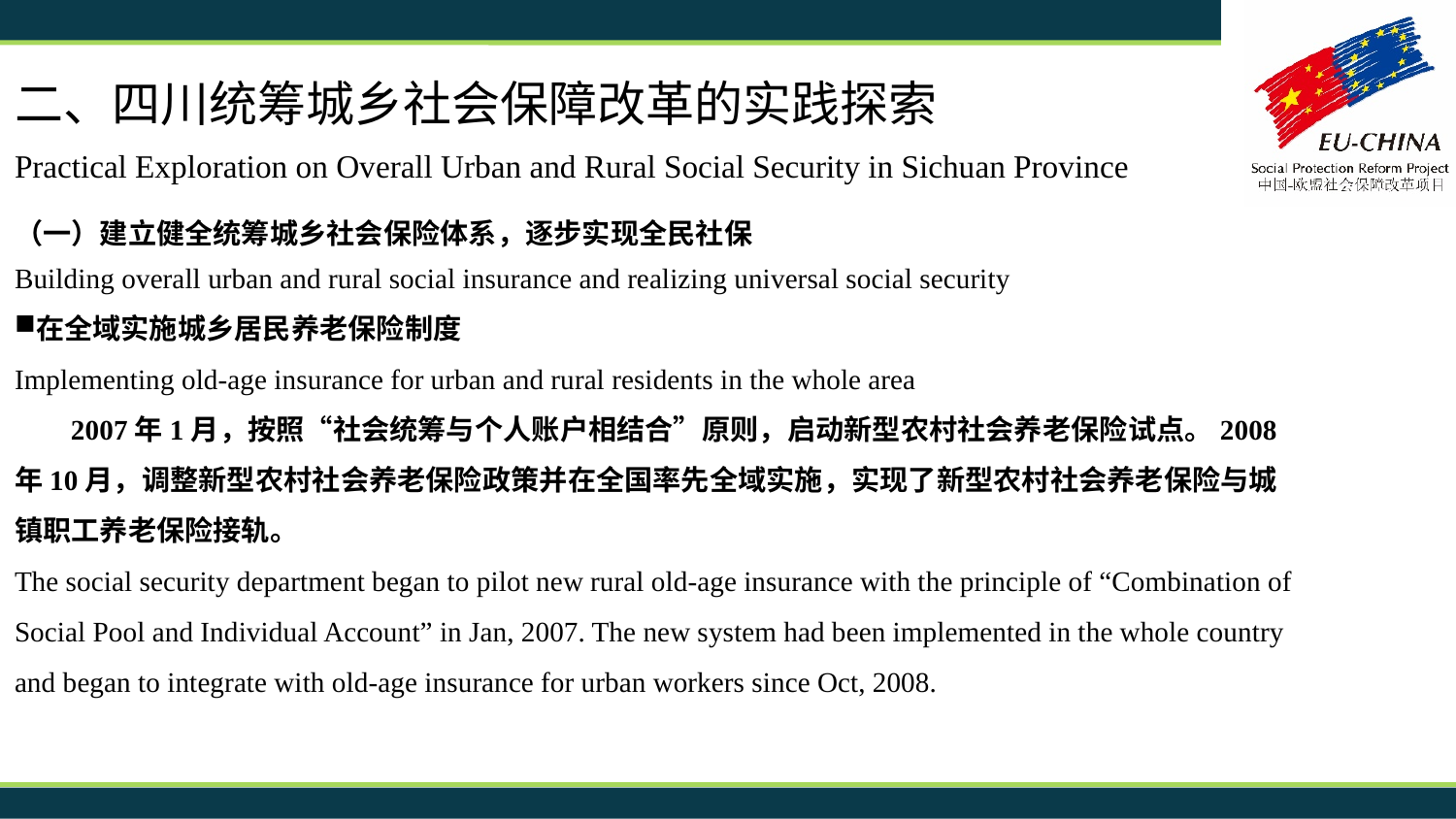

二、四川统筹城乡社会保障改革的实践探索
Practical Exploration on Overall Urban and Rural Social Security in Sichuan Province
（一）建立健全统筹城乡社会保险体系，逐步实现全民社保
Building overall urban and rural social insurance and realizing universal social security
在全域实施城乡居民养老保险制度
Implementing old-age insurance for urban and rural residents in the whole area
        2007年1月，按照“社会统筹与个人账户相结合”原则，启动新型农村社会养老保险试点。2008年10月，调整新型农村社会养老保险政策并在全国率先全域实施，实现了新型农村社会养老保险与城镇职工养老保险接轨。
The social security department began to pilot new rural old-age insurance with the principle of “Combination of Social Pool and Individual Account” in Jan, 2007. The new system had been implemented in the whole country and began to integrate with old-age insurance for urban workers since Oct, 2008.